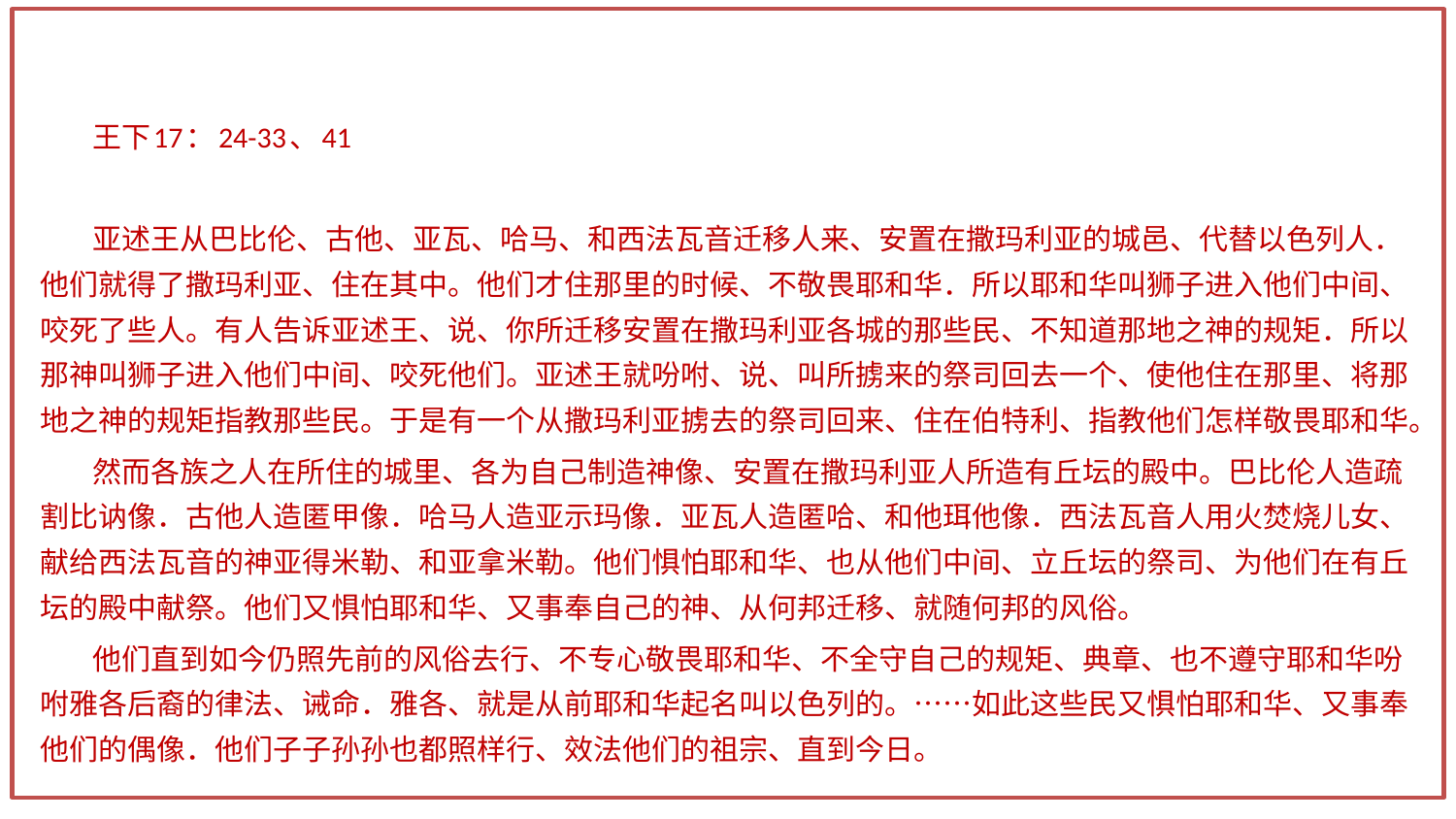

王下17：24-33、41

亚述王从巴比伦、古他、亚瓦、哈马、和西法瓦音迁移人来、安置在撒玛利亚的城邑、代替以色列人．他们就得了撒玛利亚、住在其中。他们才住那里的时候、不敬畏耶和华．所以耶和华叫狮子进入他们中间、咬死了些人。有人告诉亚述王、说、你所迁移安置在撒玛利亚各城的那些民、不知道那地之神的规矩．所以那神叫狮子进入他们中间、咬死他们。亚述王就吩咐、说、叫所掳来的祭司回去一个、使他住在那里、将那地之神的规矩指教那些民。于是有一个从撒玛利亚掳去的祭司回来、住在伯特利、指教他们怎样敬畏耶和华。
然而各族之人在所住的城里、各为自己制造神像、安置在撒玛利亚人所造有丘坛的殿中。巴比伦人造疏割比讷像．古他人造匿甲像．哈马人造亚示玛像．亚瓦人造匿哈、和他珥他像．西法瓦音人用火焚烧儿女、献给西法瓦音的神亚得米勒、和亚拿米勒。他们惧怕耶和华、也从他们中间、立丘坛的祭司、为他们在有丘坛的殿中献祭。他们又惧怕耶和华、又事奉自己的神、从何邦迁移、就随何邦的风俗。
他们直到如今仍照先前的风俗去行、不专心敬畏耶和华、不全守自己的规矩、典章、也不遵守耶和华吩咐雅各后裔的律法、诫命．雅各、就是从前耶和华起名叫以色列的。……如此这些民又惧怕耶和华、又事奉他们的偶像．他们子子孙孙也都照样行、效法他们的祖宗、直到今日。